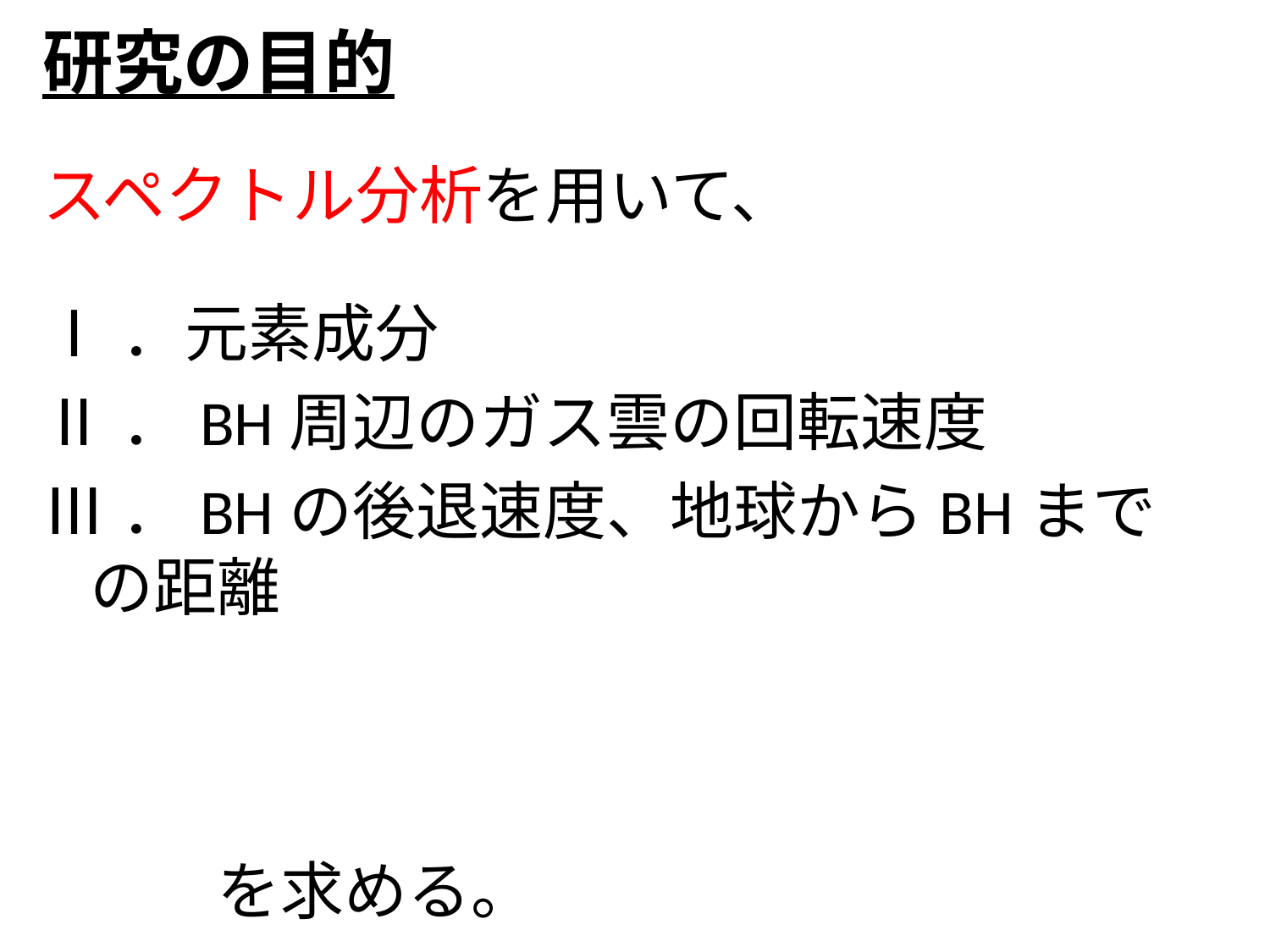

# 研究の目的
スペクトル分析を用いて、

Ⅰ．元素成分
Ⅱ．BH周辺のガス雲の回転速度
Ⅲ．BHの後退速度、地球からBHまでの距離

　　　　　　　　　　　　　　　　　　　　を求める。